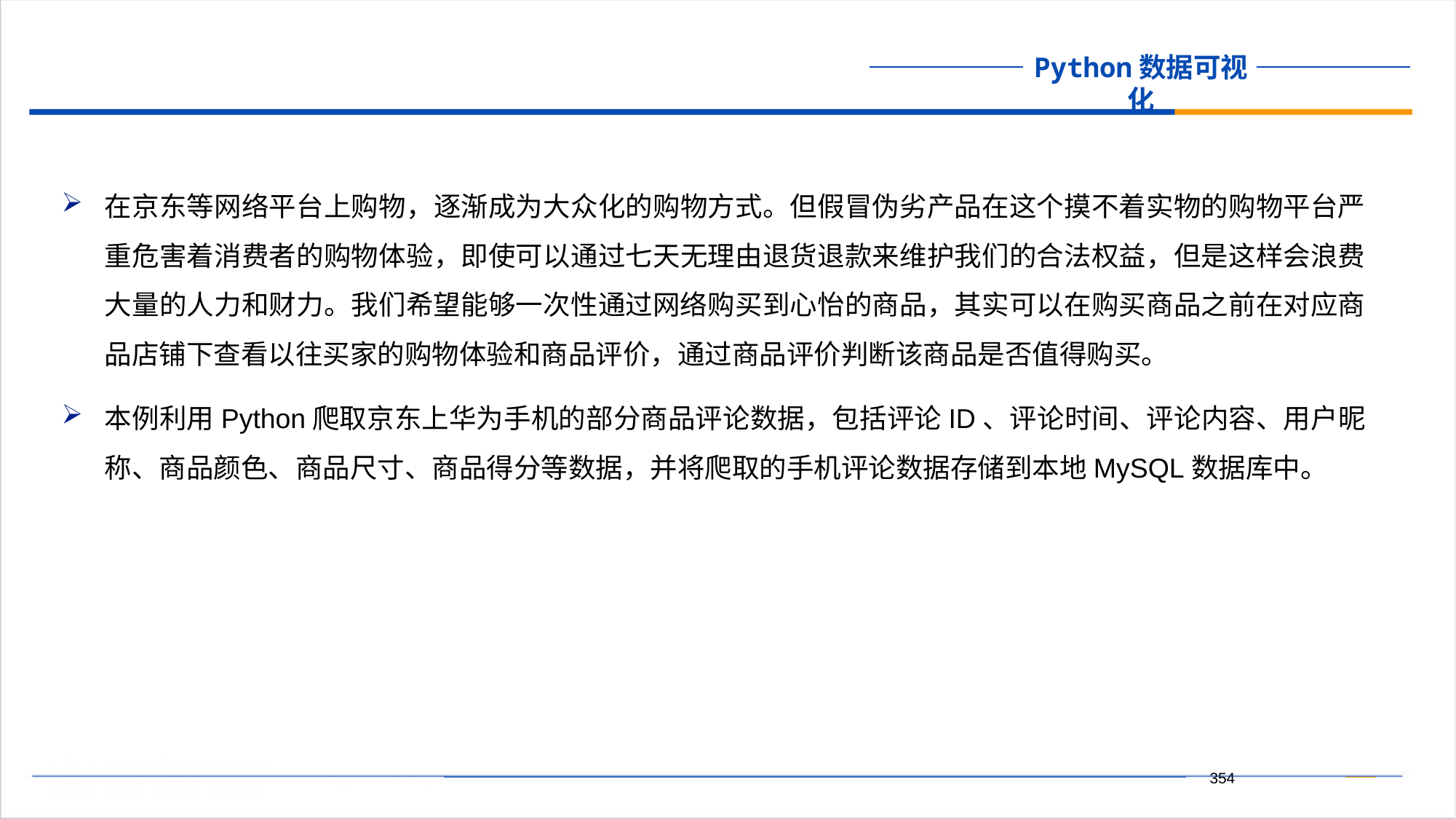

在京东等网络平台上购物，逐渐成为大众化的购物方式。但假冒伪劣产品在这个摸不着实物的购物平台严重危害着消费者的购物体验，即使可以通过七天无理由退货退款来维护我们的合法权益，但是这样会浪费大量的人力和财力。我们希望能够一次性通过网络购买到心怡的商品，其实可以在购买商品之前在对应商品店铺下查看以往买家的购物体验和商品评价，通过商品评价判断该商品是否值得购买。
本例利用Python爬取京东上华为手机的部分商品评论数据，包括评论ID、评论时间、评论内容、用户昵称、商品颜色、商品尺寸、商品得分等数据，并将爬取的手机评论数据存储到本地MySQL数据库中。